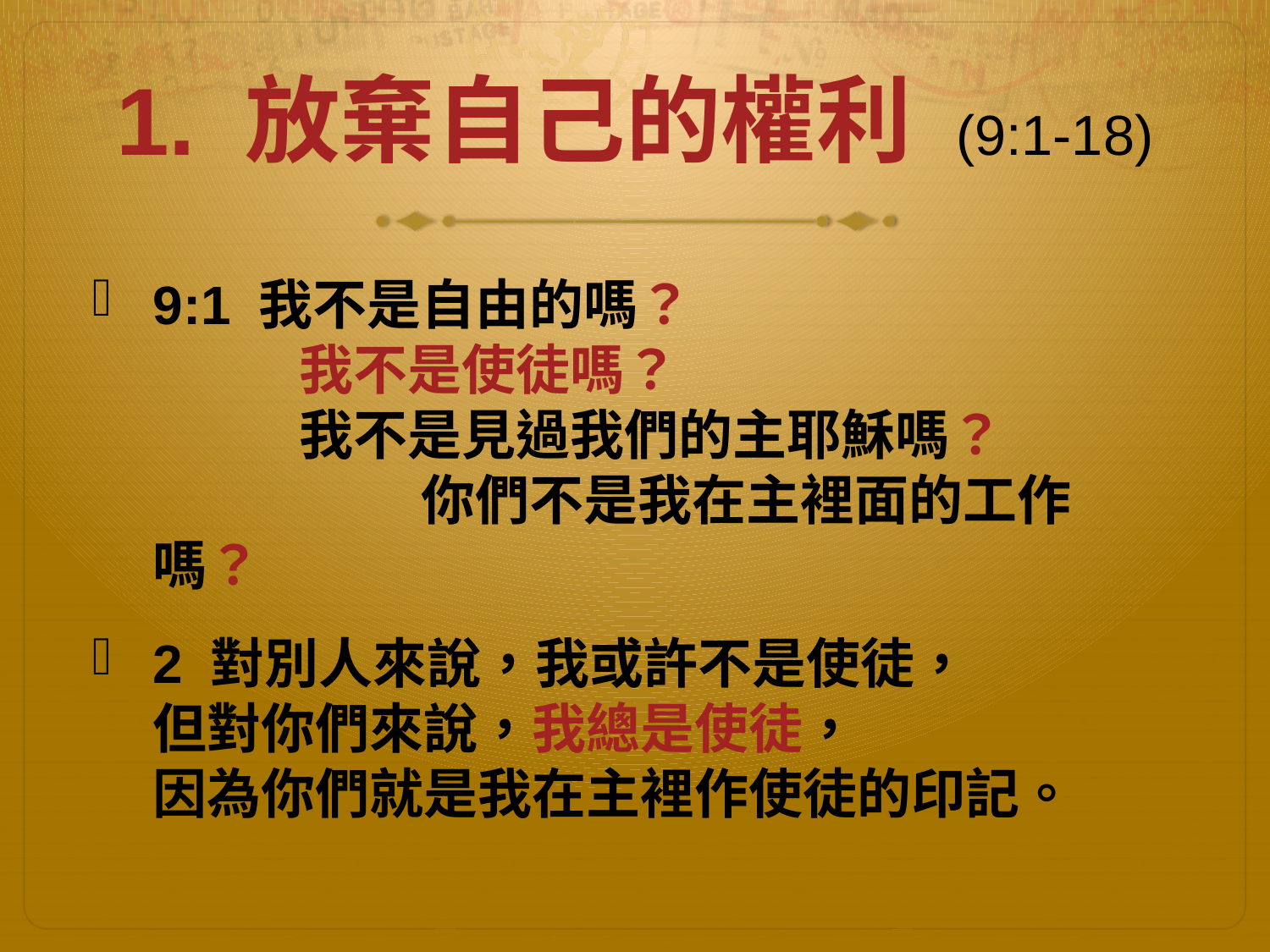

# 1. 放棄自己的權利 (9:1-18)
9:1 我不是自由的嗎？                                        	  我不是使徒嗎？                                                 	  我不是見過我們的主耶穌嗎？                         	  你們不是我在主裡面的工作嗎？
2 對別人來說，我或許不是使徒，                 但對你們來說，我總是使徒，                        因為你們就是我在主裡作使徒的印記。